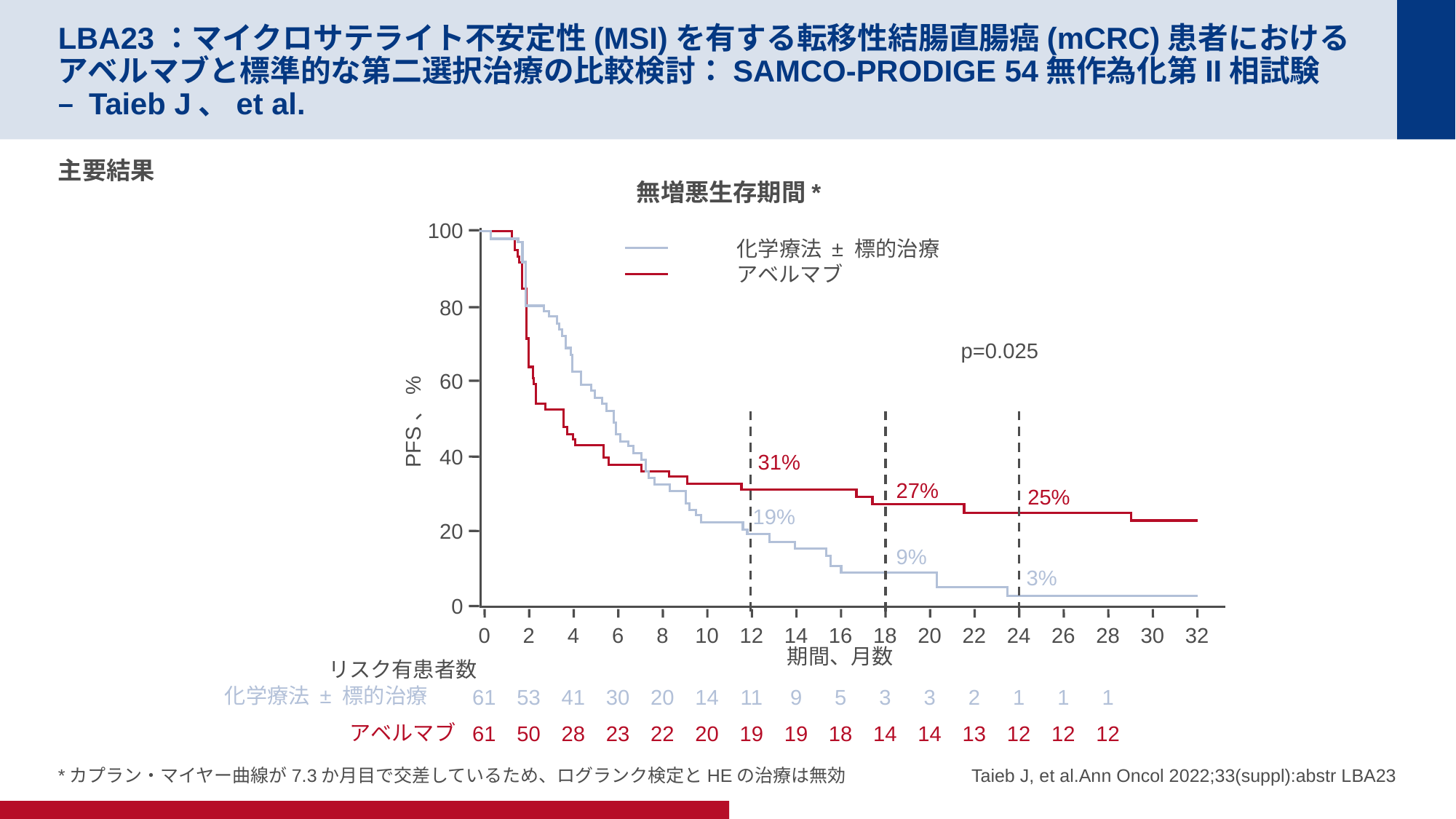

# LBA23：マイクロサテライト不安定性(MSI)を有する転移性結腸直腸癌(mCRC)患者におけるアベルマブと標準的な第二選択治療の比較検討：SAMCO-PRODIGE 54無作為化第II相試験 – Taieb J、et al.
主要結果
無増悪生存期間*
100

80

60

PFS、%
40

20

0

化学療法 ± 標的治療
アベルマブ

p=0.025
31%
27%
25%
19%
9%
3%

0
2
4
6
8
10
12
14
16
18
20
22
24
26
28
30
32
期間、月数
リスク有患者数
化学療法 ± 標的治療
61
53
41
30
20
14
11
9
5
3
3
2
1
1
1
アベルマブ
61
50
28
23
22
20
19
19
18
14
14
13
12
12
12
*カプラン・マイヤー曲線が7.3か月目で交差しているため、ログランク検定とHEの治療は無効
Taieb J, et al.Ann Oncol 2022;33(suppl):abstr LBA23